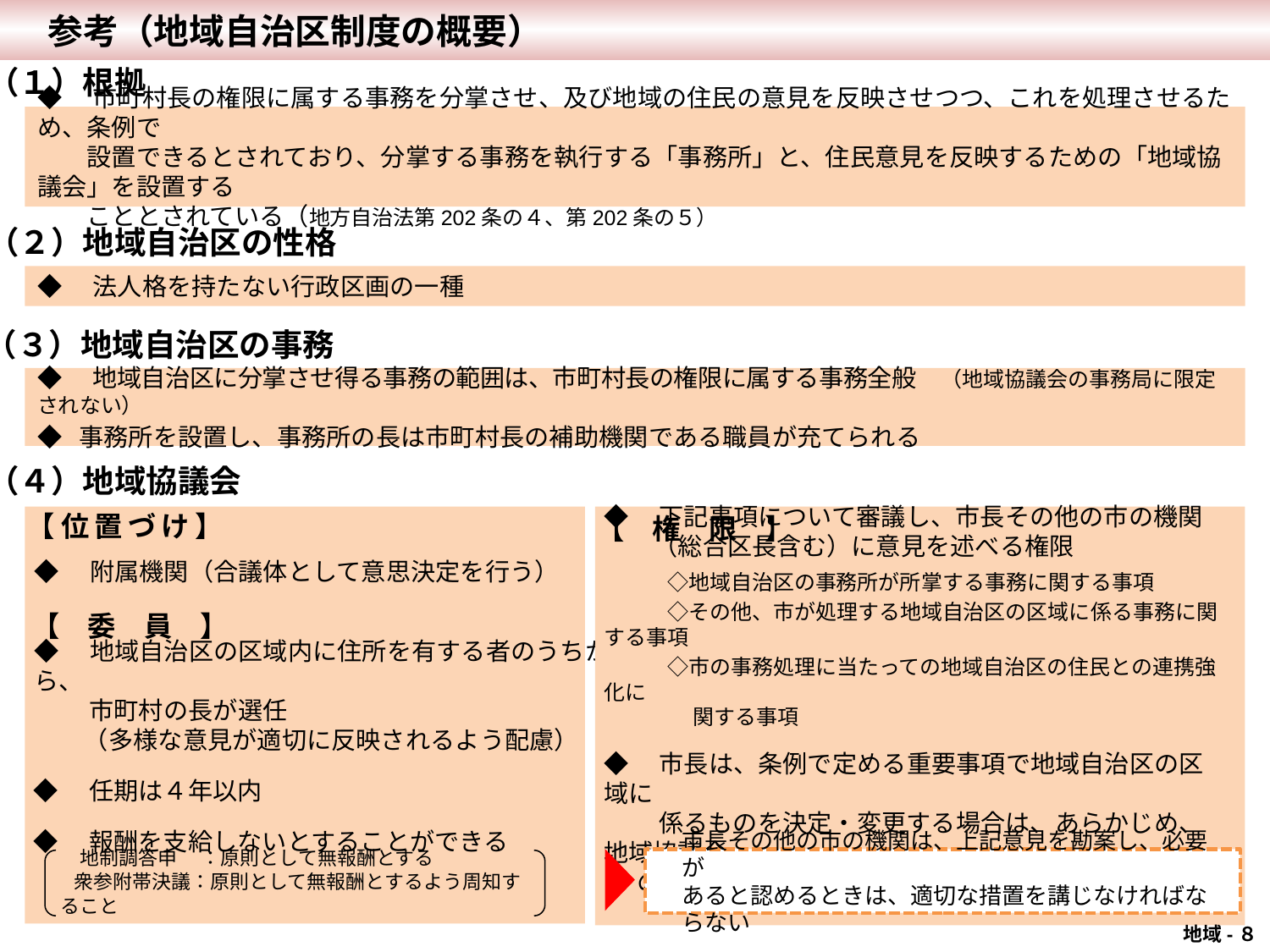

参考（地域自治区制度の概要）
（１）根拠
◆　市町村長の権限に属する事務を分掌させ、及び地域の住民の意見を反映させつつ、これを処理させるため、条例で
　　設置できるとされており、分掌する事務を執行する「事務所」と、住民意見を反映するための「地域協議会」を設置する
　　こととされている（地方自治法第202条の４、第202条の５）
（２）地域自治区の性格
◆　法人格を持たない行政区画の一種
（３）地域自治区の事務
◆　地域自治区に分掌させ得る事務の範囲は、市町村長の権限に属する事務全般　（地域協議会の事務局に限定されない）

◆  事務所を設置し、事務所の長は市町村長の補助機関である職員が充てられる
（４）地域協議会
  【 位置づけ】

【　権　限　】

◆　附属機関（合議体として意思決定を行う）
◆　下記事項について審議し、市長その他の市の機関
　　（総合区長含む）に意見を述べる権限

　　　◇地域自治区の事務所が所掌する事務に関する事項

　　　◇その他、市が処理する地域自治区の区域に係る事務に関する事項

　　　◇市の事務処理に当たっての地域自治区の住民との連携強化に
　　　　 関する事項

◆　市長は、条例で定める重要事項で地域自治区の区域に
　　 係るものを決定・変更する場合は、あらかじめ、地域協議会
     の意見を聴かなければならない
【　委　員　】
◆　地域自治区の区域内に住所を有する者のうちから、
　　 市町村の長が選任
　　（多様な意見が適切に反映されるよう配慮）

◆　任期は４年以内

◆　報酬を支給しないとすることができる

市長その他の市の機関は、上記意見を勘案し、必要が
あると認めるときは、適切な措置を講じなければならない

　地制調答申　 ：原則として無報酬とする
  衆参附帯決議：原則として無報酬とするよう周知すること

 地域-８